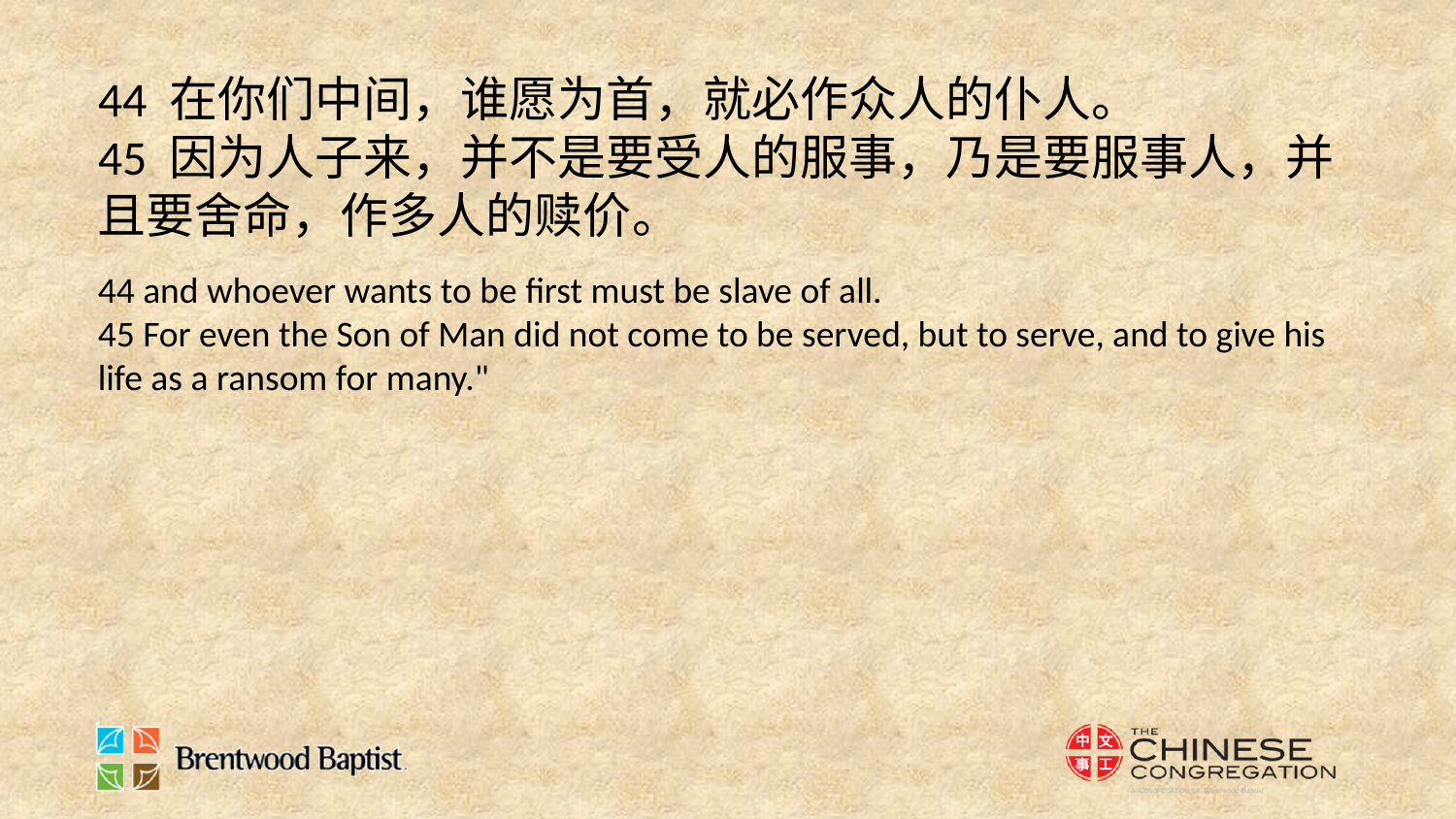

44 在你们中间，谁愿为首，就必作众人的仆人。
45 因为人子来，并不是要受人的服事，乃是要服事人，并且要舍命，作多人的赎价。

44 and whoever wants to be first must be slave of all.
45 For even the Son of Man did not come to be served, but to serve, and to give his life as a ransom for many."